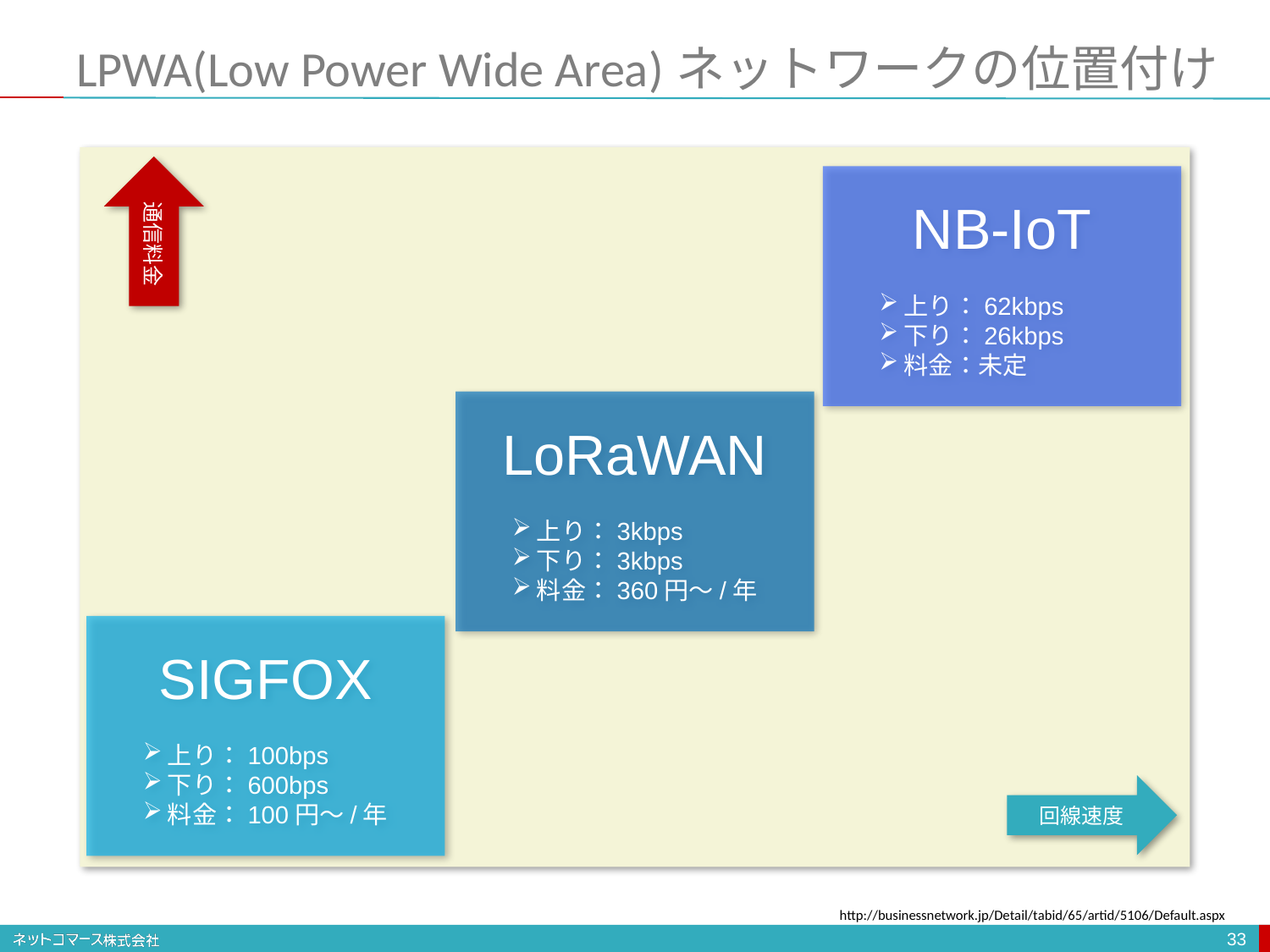

# LPWA(Low Power Wide Area)ネットワークの位置付け

通信料金
NB-IoT

上り：62kbps
下り：26kbps
料金：未定
LoRaWAN

上り：3kbps
下り：3kbps
料金：360円〜/年
SIGFOX

上り：100bps
下り：600bps
料金：100円〜/年
回線速度
http://businessnetwork.jp/Detail/tabid/65/artid/5106/Default.aspx
33